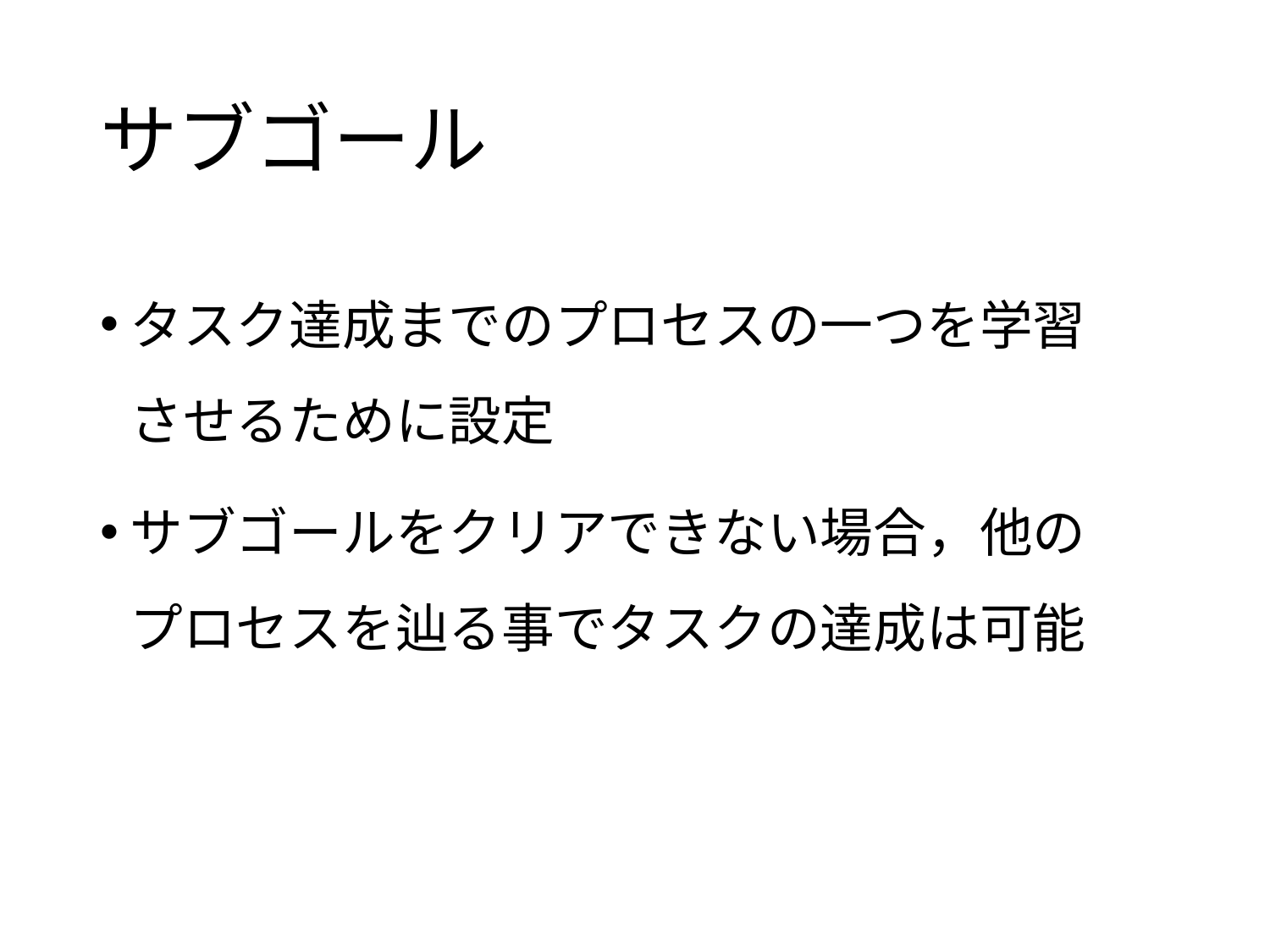

# サブゴール
タスク達成までのプロセスの一つを学習
させるために設定
サブゴールをクリアできない場合，他のプロセスを辿る事でタスクの達成は可能